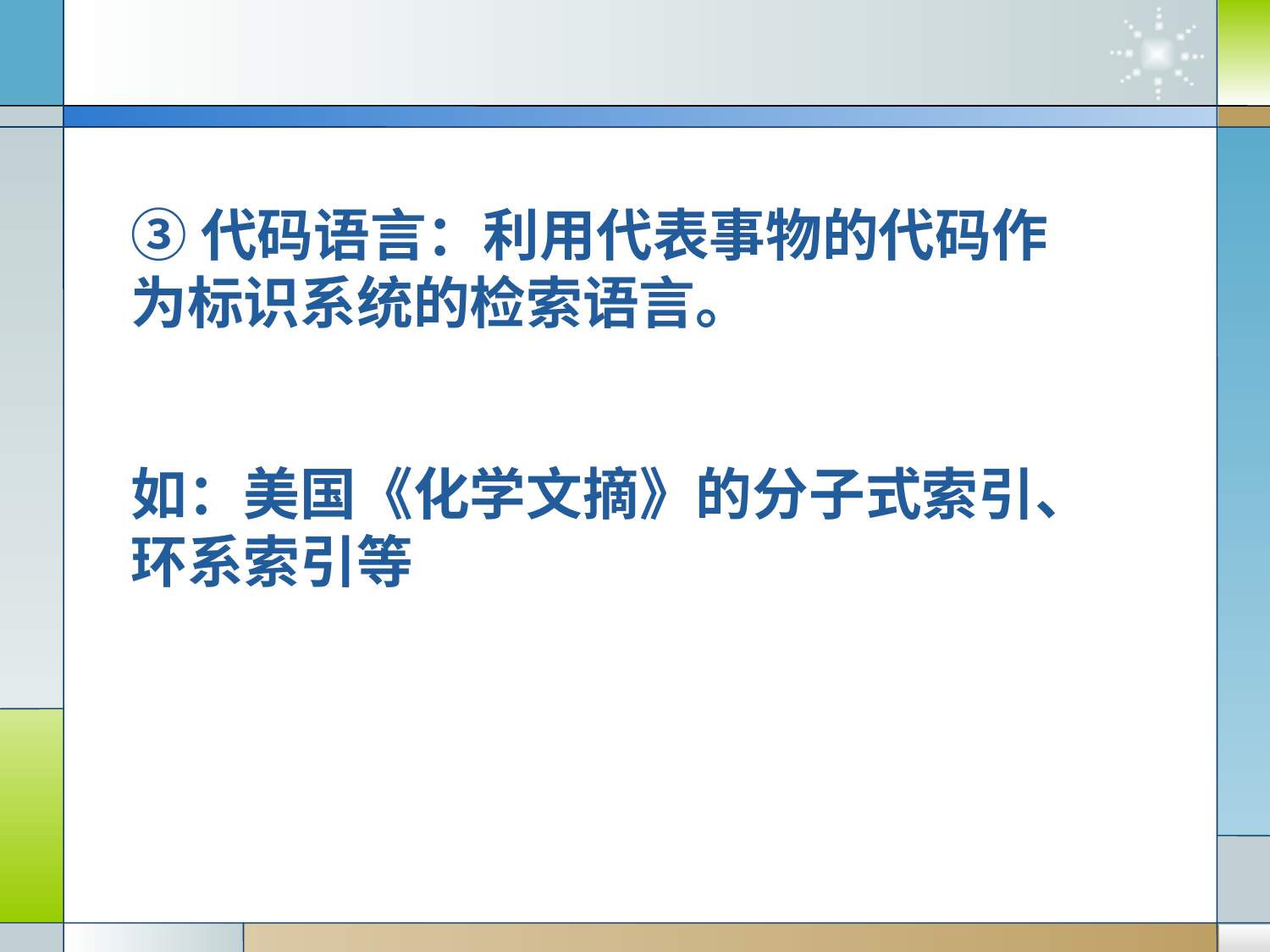

③代码语言：利用代表事物的代码作为标识系统的检索语言。

如：美国《化学文摘》的分子式索引、环系索引等